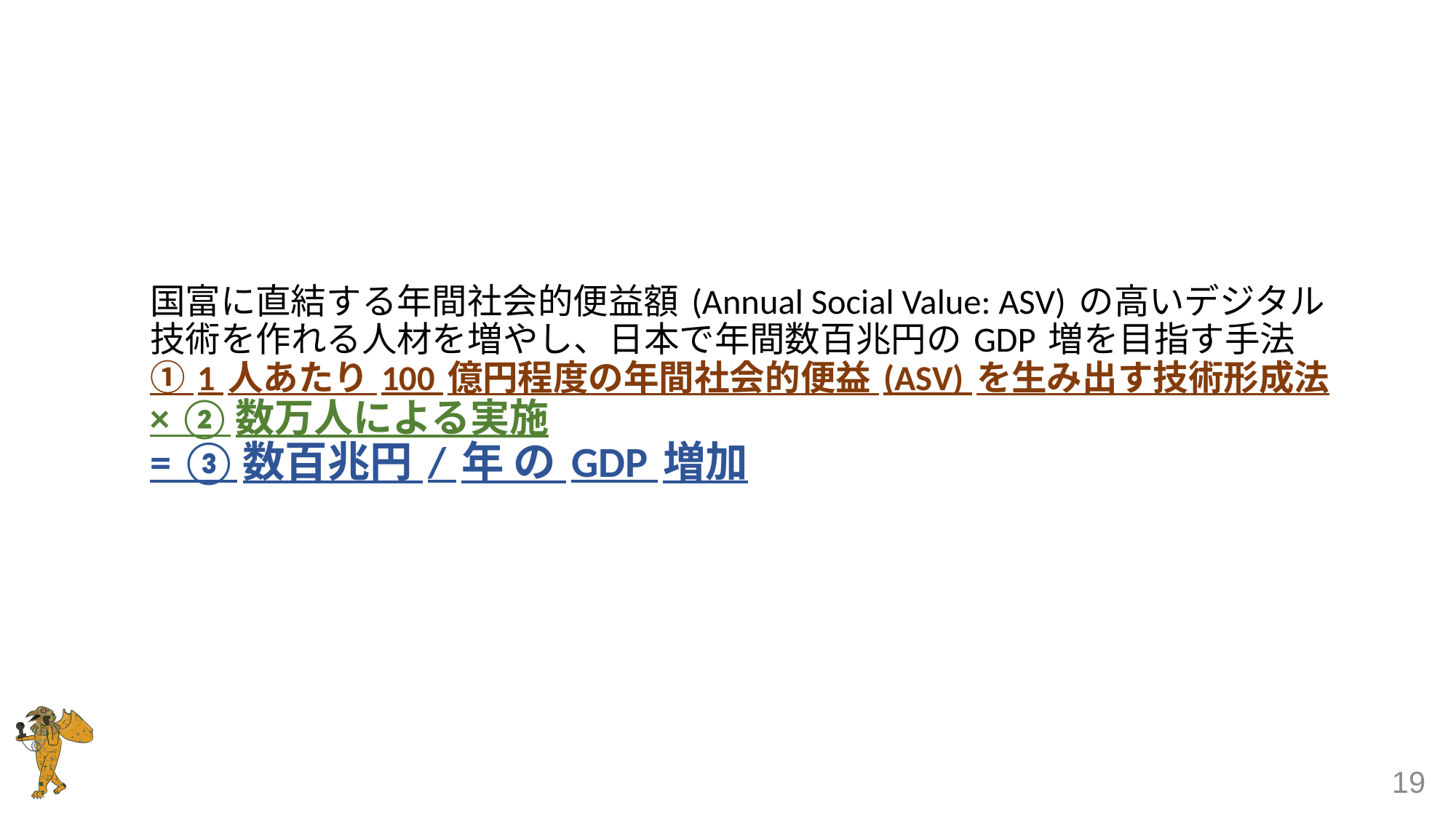

# 国富に直結する年間社会的便益額 (Annual Social Value: ASV) の高いデジタル技術を作れる人材を増やし、日本で年間数百兆円の GDP 増を目指す手法 ① 1 人あたり 100 億円程度の年間社会的便益 (ASV) を生み出す技術形成法 × ②数万人による実施 = ③数百兆円 / 年 の GDP 増加
19